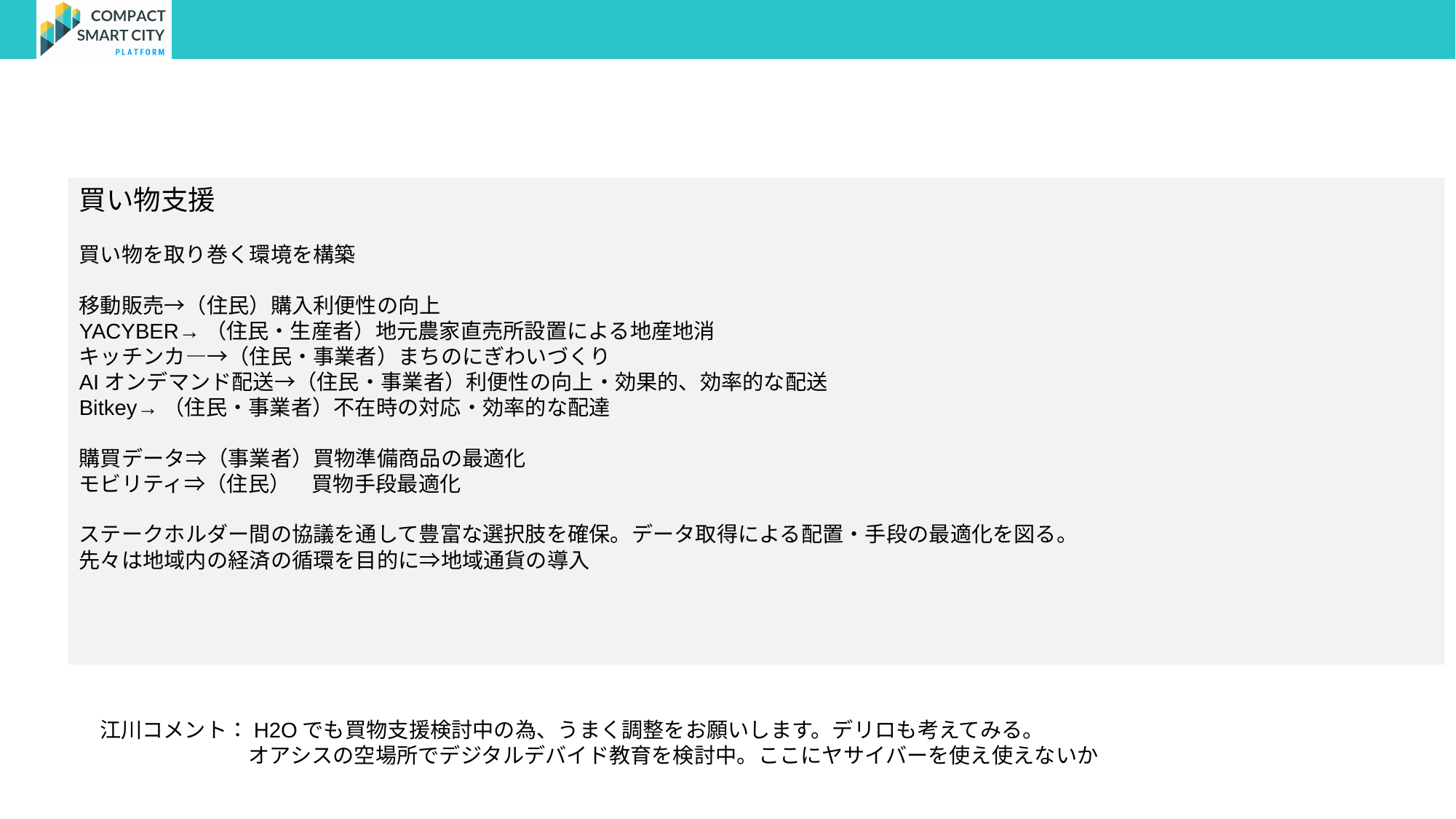

買い物支援

買い物を取り巻く環境を構築

移動販売→（住民）購入利便性の向上
YACYBER→（住民・生産者）地元農家直売所設置による地産地消
キッチンカ―→（住民・事業者）まちのにぎわいづくり
AIオンデマンド配送→（住民・事業者）利便性の向上・効果的、効率的な配送
Bitkey→（住民・事業者）不在時の対応・効率的な配達

購買データ⇒（事業者）買物準備商品の最適化
モビリティ⇒（住民）　買物手段最適化

ステークホルダー間の協議を通して豊富な選択肢を確保。データ取得による配置・手段の最適化を図る。
先々は地域内の経済の循環を目的に⇒地域通貨の導入

江川コメント：H2Oでも買物支援検討中の為、うまく調整をお願いします。デリロも考えてみる。
　　　　　　　オアシスの空場所でデジタルデバイド教育を検討中。ここにヤサイバーを使え使えないか